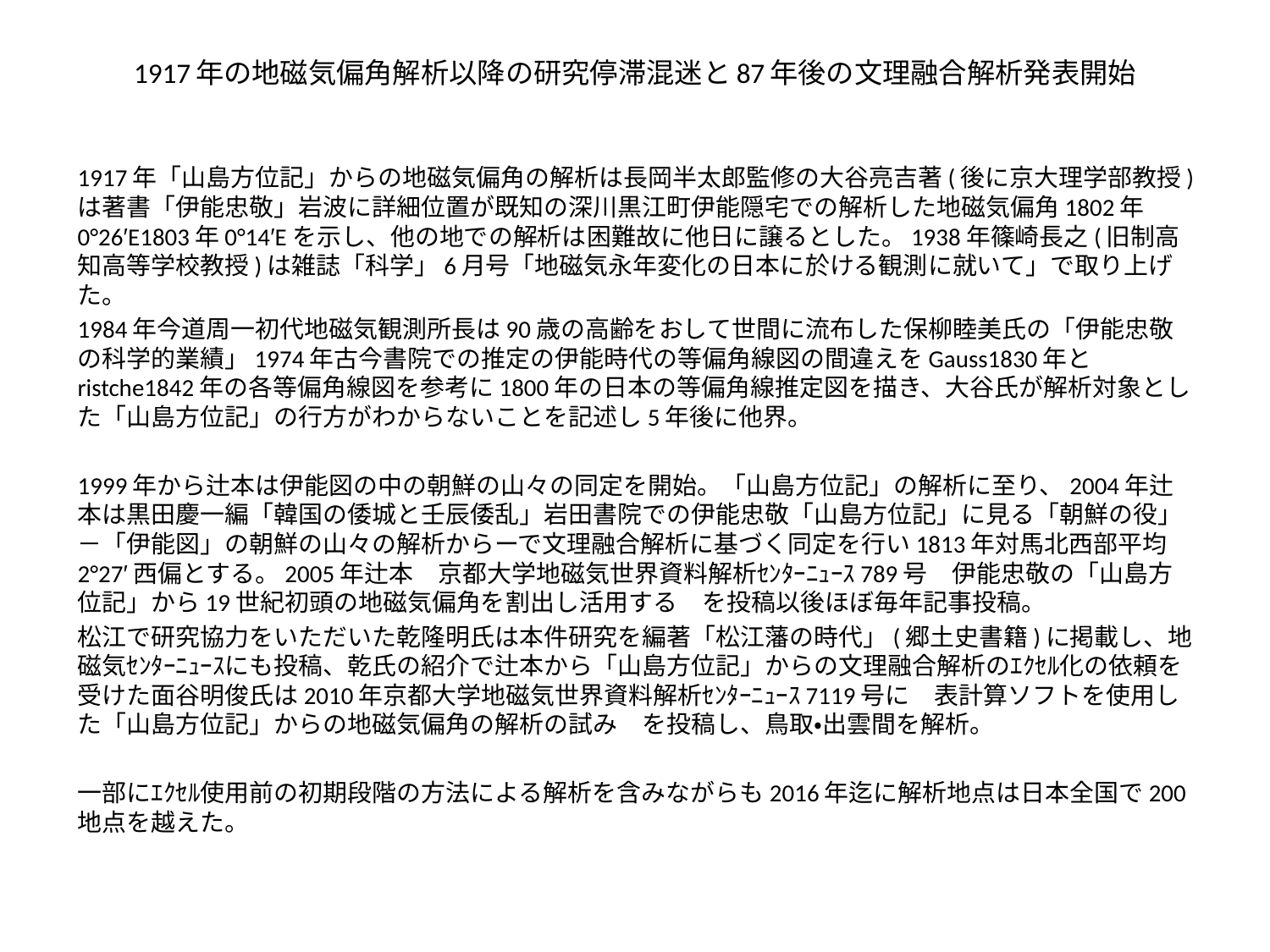

# 1917年の地磁気偏角解析以降の研究停滞混迷と87年後の文理融合解析発表開始
1917年「山島方位記」からの地磁気偏角の解析は長岡半太郎監修の大谷亮吉著(後に京大理学部教授)は著書「伊能忠敬」岩波に詳細位置が既知の深川黒江町伊能隠宅での解析した地磁気偏角1802年0°26′E1803年0°14′Eを示し、他の地での解析は困難故に他日に譲るとした。1938年篠崎長之(旧制高知高等学校教授)は雑誌「科学」6月号「地磁気永年変化の日本に於ける観測に就いて」で取り上げた。
1984年今道周一初代地磁気観測所長は90歳の高齢をおして世間に流布した保柳睦美氏の「伊能忠敬の科学的業績」1974年古今書院での推定の伊能時代の等偏角線図の間違えをGauss1830年とristche1842年の各等偏角線図を参考に1800年の日本の等偏角線推定図を描き、大谷氏が解析対象とした「山島方位記」の行方がわからないことを記述し5年後に他界。

1999年から辻本は伊能図の中の朝鮮の山々の同定を開始。「山島方位記」の解析に至り、2004年辻本は黒田慶一編「韓国の倭城と壬辰倭乱」岩田書院での伊能忠敬「山島方位記」に見る「朝鮮の役」－「伊能図」の朝鮮の山々の解析からーで文理融合解析に基づく同定を行い1813年対馬北西部平均2°27′西偏とする。2005年辻本　京都大学地磁気世界資料解析ｾﾝﾀｰﾆｭｰｽ789号　伊能忠敬の「山島方位記」から19世紀初頭の地磁気偏角を割出し活用する　を投稿以後ほぼ毎年記事投稿。
松江で研究協力をいただいた乾隆明氏は本件研究を編著「松江藩の時代」(郷土史書籍)に掲載し、地磁気ｾﾝﾀｰﾆｭｰｽにも投稿、乾氏の紹介で辻本から「山島方位記」からの文理融合解析のｴｸｾﾙ化の依頼を受けた面谷明俊氏は2010年京都大学地磁気世界資料解析ｾﾝﾀｰﾆｭｰｽ7119号に　表計算ソフトを使用した「山島方位記」からの地磁気偏角の解析の試み　を投稿し、鳥取・出雲間を解析。

一部にｴｸｾﾙ使用前の初期段階の方法による解析を含みながらも2016年迄に解析地点は日本全国で200地点を越えた。